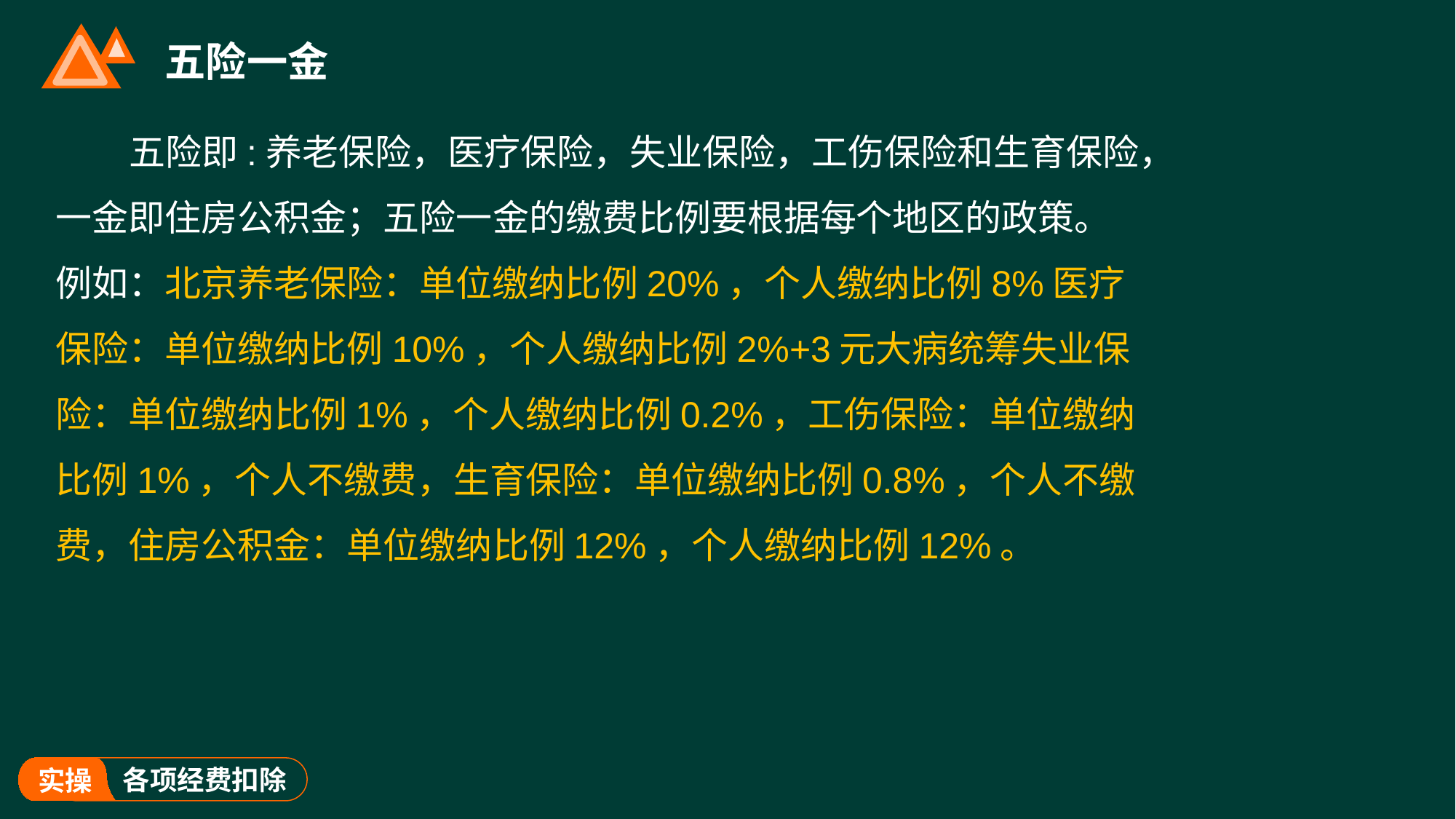

# 五险一金
五险即:养老保险，医疗保险，失业保险，工伤保险和生育保险，一金即住房公积金；五险一金的缴费比例要根据每个地区的政策。例如：北京养老保险：单位缴纳比例20%，个人缴纳比例8%医疗保险：单位缴纳比例10%，个人缴纳比例2%+3元大病统筹失业保险：单位缴纳比例1%，个人缴纳比例0.2%，工伤保险：单位缴纳比例1%，个人不缴费，生育保险：单位缴纳比例0.8%，个人不缴费，住房公积金：单位缴纳比例12%，个人缴纳比例12%。